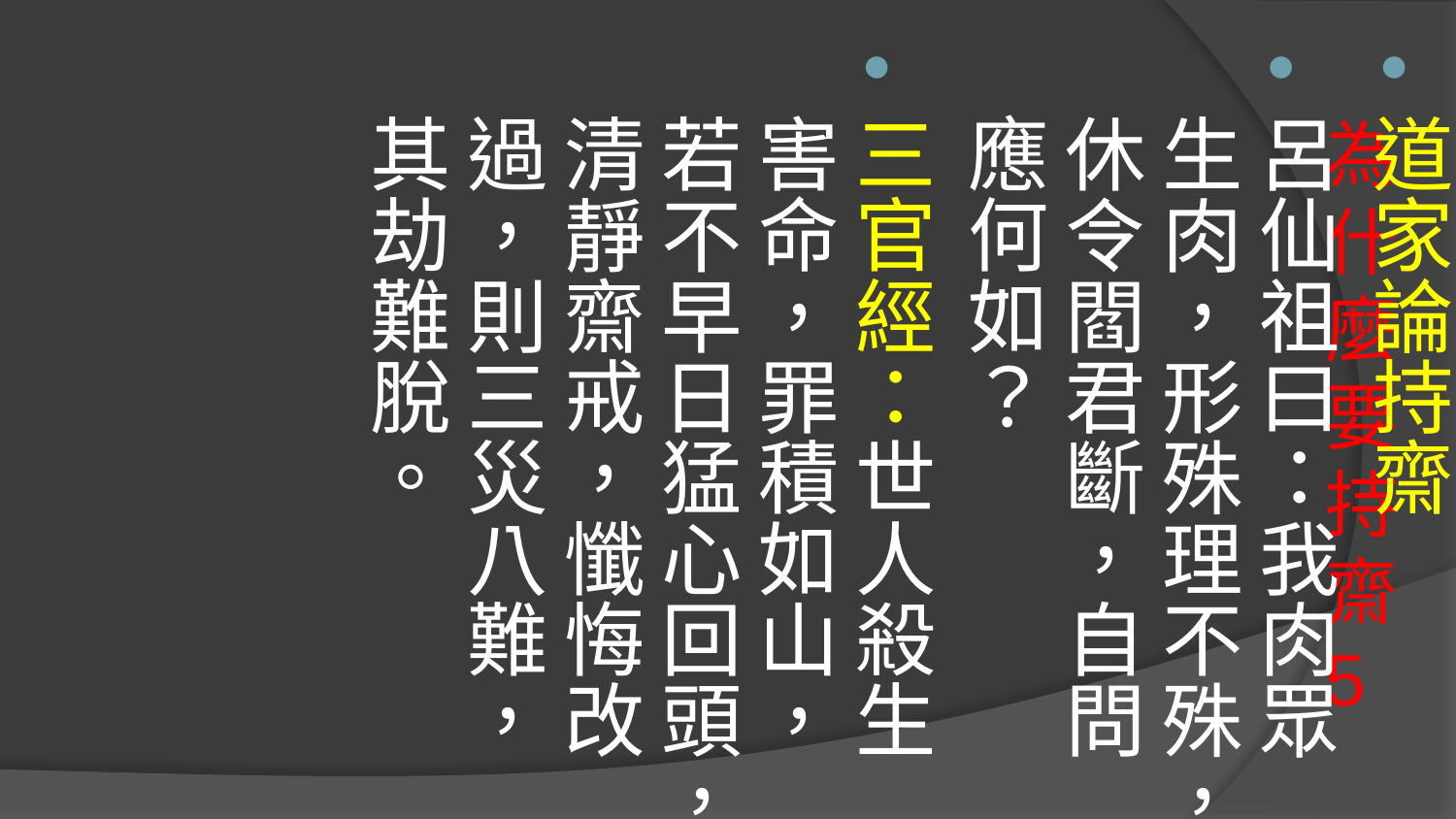

道家論持齋
呂仙祖曰：我肉眾生肉，形殊理不殊，休令閻君斷，自問應何如？
三官經：世人殺生害命，罪積如山，若不早日猛心回頭，清靜齋戒，懺悔改過，則三災八難，其劫難脫。

# 為什麼要持齋5